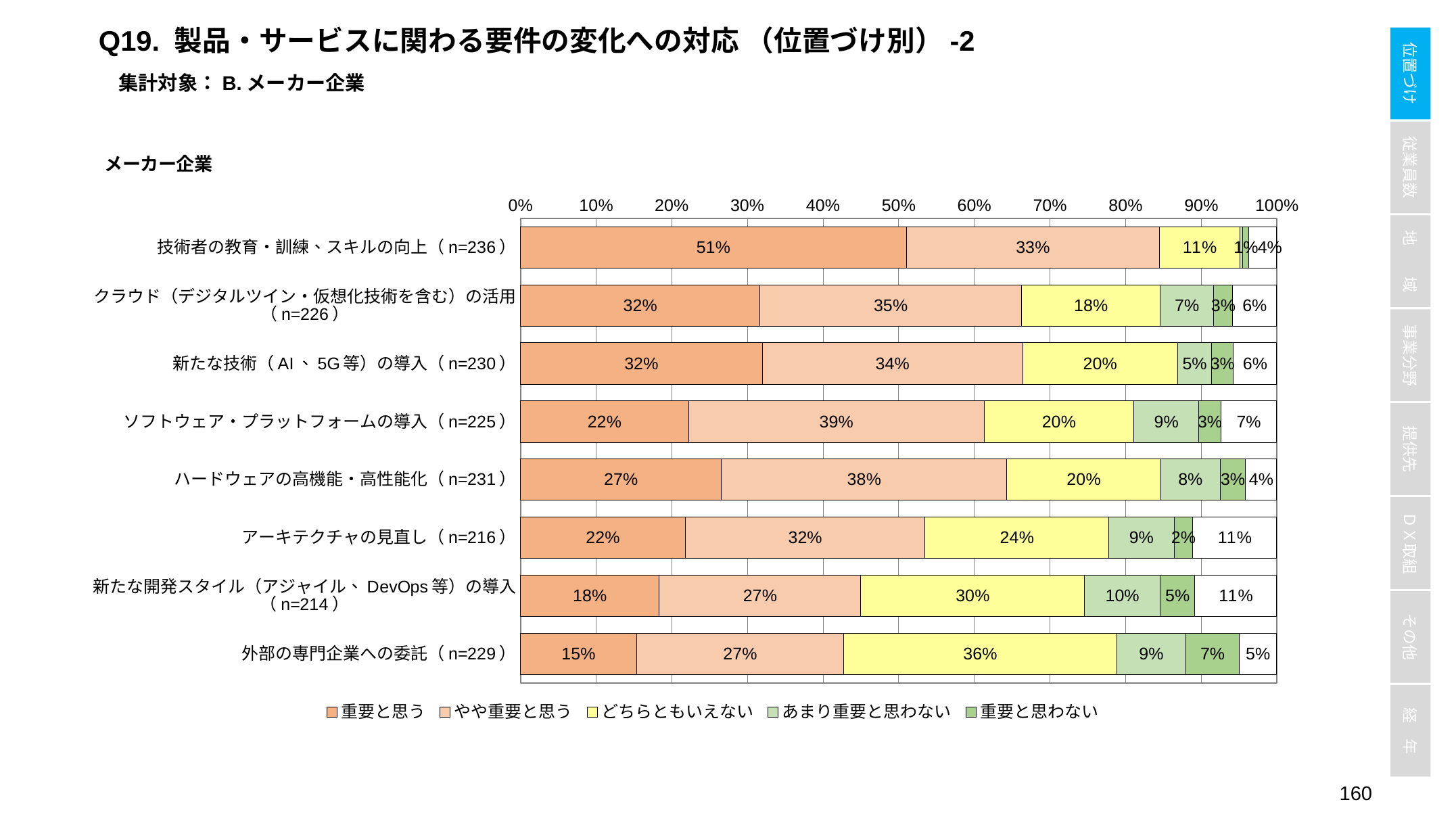

Q19. 製品・サービスに関わる要件の変化への対応 （位置づけ別）-2
集計対象：B.メーカー企業

### Chart

| Category | 重要と思う | やや重要と思う | どちらともいえない | あまり重要と思わない | 重要と思わない | わからない |
|---|---|---|---|---|---|---|
| 技術者の教育・訓練、スキルの向上（n=236） | 0.5102040816326531 | 0.3346938775510204 | 0.10612244897959183 | 0.004081632653061225 | 0.00816326530612245 | 0.036734693877551024 |
| クラウド（デジタルツイン・仮想化技術を含む）の活用（n=226） | 0.31666666666666665 | 0.3458333333333333 | 0.18333333333333332 | 0.07083333333333333 | 0.025 | 0.058333333333333334 |
| 新たな技術（AI、5G等）の導入（n=230） | 0.319672131147541 | 0.3442622950819672 | 0.20491803278688525 | 0.045081967213114756 | 0.028688524590163935 | 0.05737704918032787 |
| ソフトウェア・プラットフォームの導入（n=225） | 0.2222222222222222 | 0.39094650205761317 | 0.19753086419753085 | 0.08641975308641975 | 0.02880658436213992 | 0.07407407407407407 |
| ハードウェアの高機能・高性能化（n=231） | 0.26556016597510373 | 0.3775933609958506 | 0.2033195020746888 | 0.07883817427385892 | 0.03319502074688797 | 0.04149377593360996 |
| アーキテクチャの見直し（n=216） | 0.21810699588477367 | 0.3168724279835391 | 0.24279835390946503 | 0.08641975308641975 | 0.024691358024691357 | 0.1111111111111111 |
| 新たな開発スタイル（アジャイル、DevOps等）の導入（n=214） | 0.18333333333333332 | 0.26666666666666666 | 0.29583333333333334 | 0.1 | 0.04583333333333333 | 0.10833333333333334 |
| 外部の専門企業への委託（n=229） | 0.15352697095435686 | 0.27385892116182575 | 0.36099585062240663 | 0.0912863070539419 | 0.07053941908713693 | 0.04979253112033195 |
160